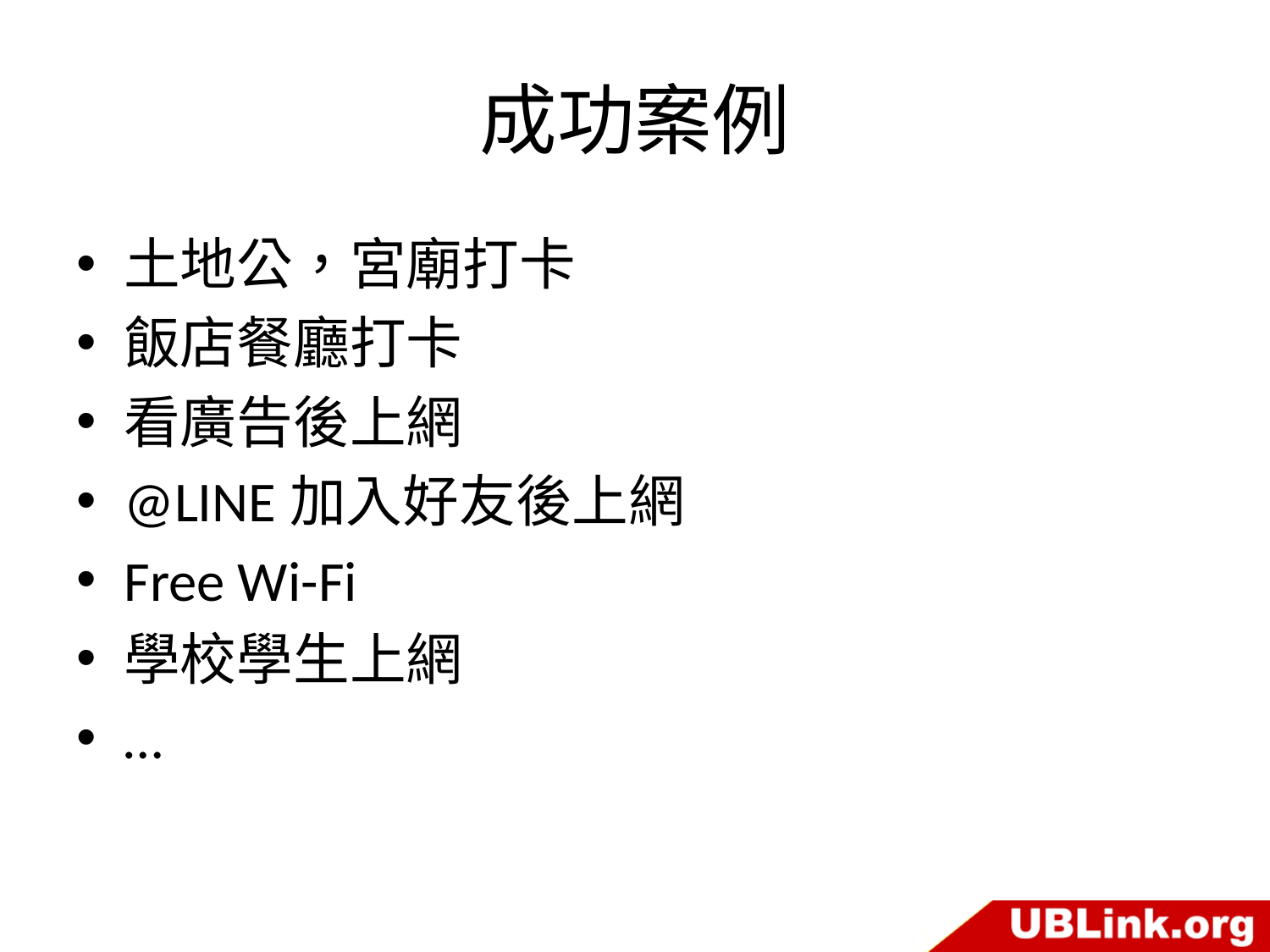

# 成功案例
土地公，宮廟打卡
飯店餐廳打卡
看廣告後上網
@LINE加入好友後上網
Free Wi-Fi
學校學生上網
…